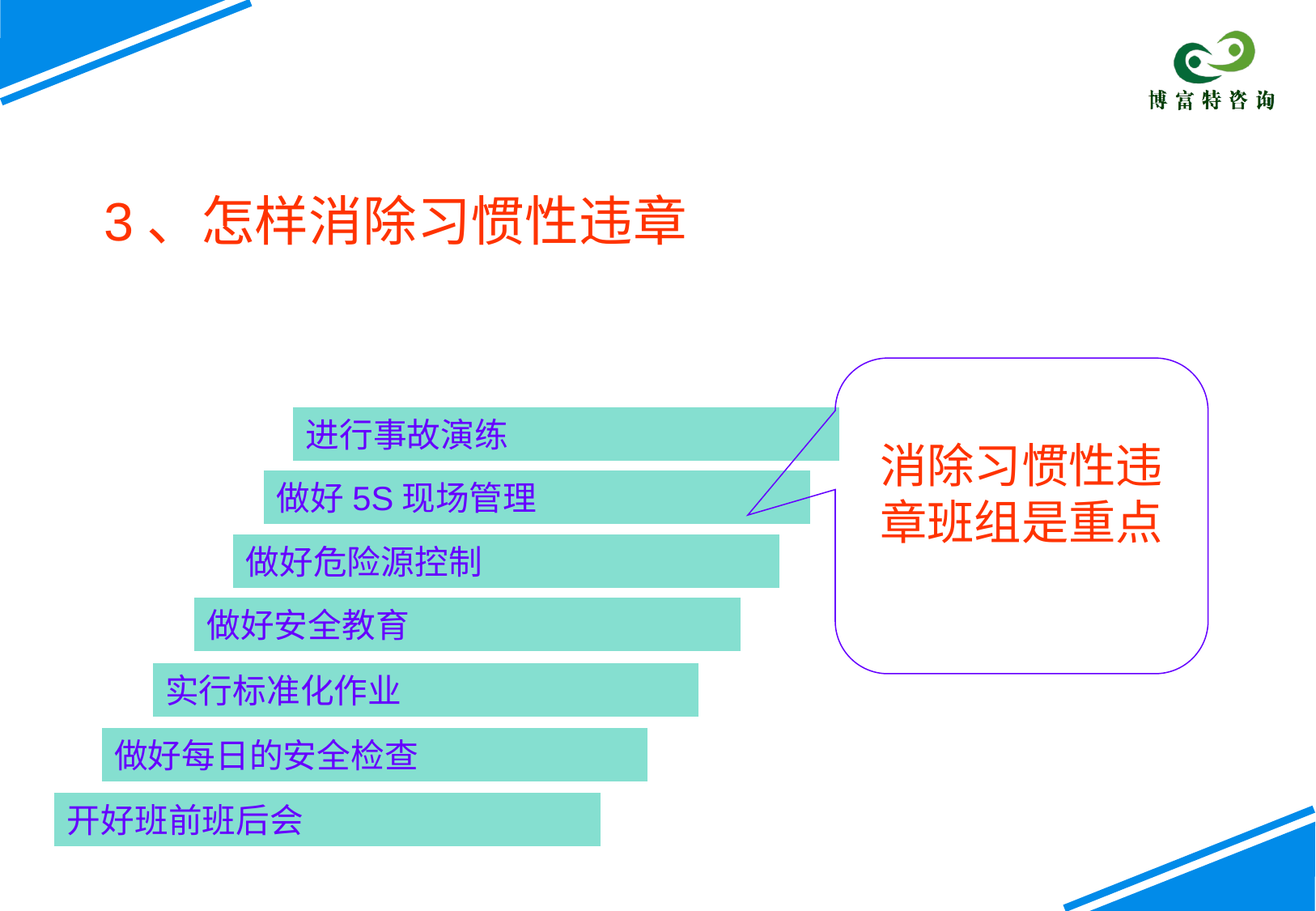

3、怎样消除习惯性违章

消除习惯性违章班组是重点
进行事故演练
做好5S现场管理
做好危险源控制
做好安全教育
实行标准化作业
做好每日的安全检查
开好班前班后会